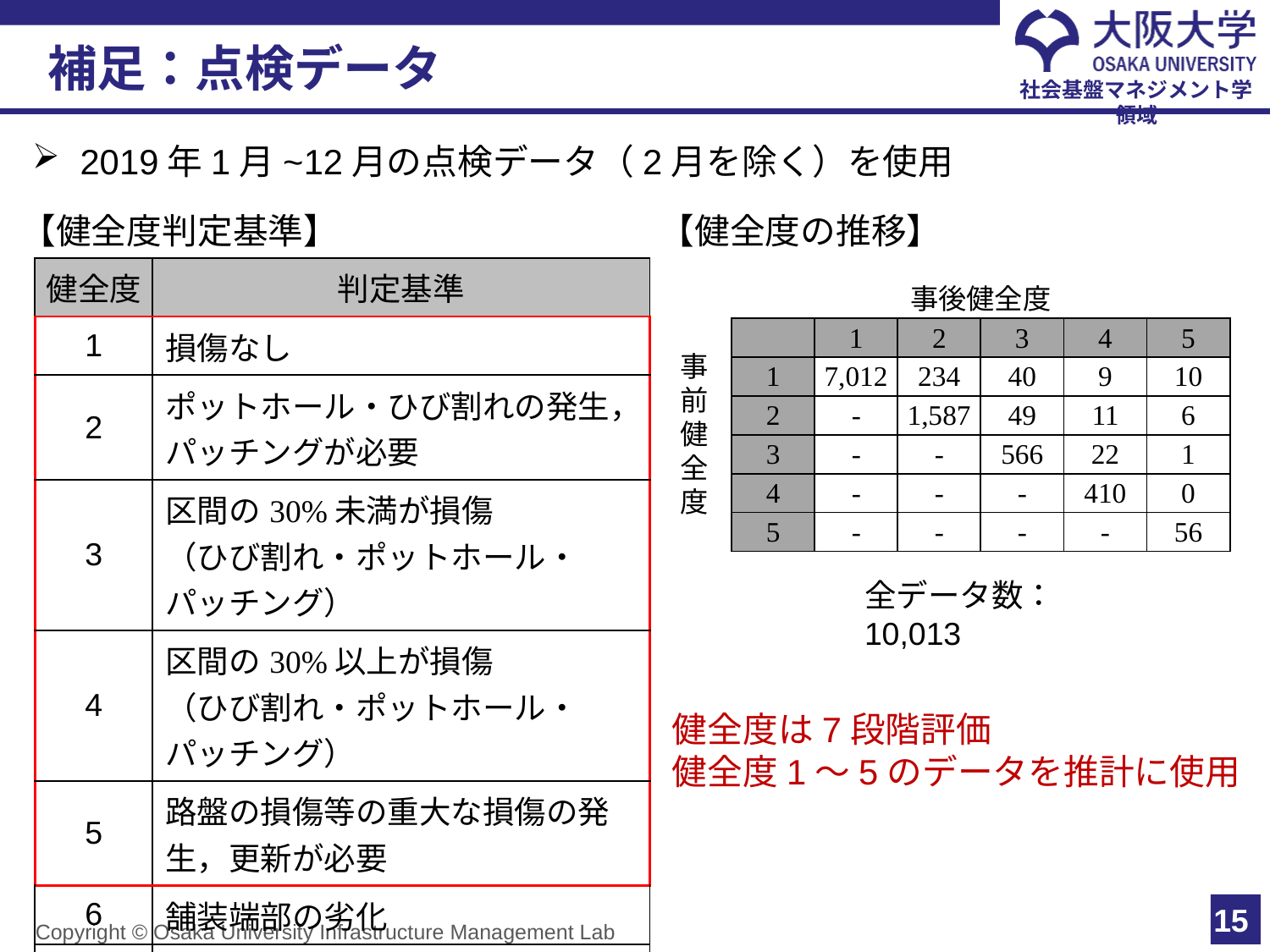

# 補足：点検データ
2019年1月~12月の点検データ（2月を除く）を使用
【健全度判定基準】
【健全度の推移】
| 健全度 | 判定基準 |
| --- | --- |
| 1 | 損傷なし |
| 2 | ポットホール・ひび割れの発生， パッチングが必要 |
| 3 | 区間の30%未満が損傷 （ひび割れ・ポットホール・パッチング） |
| 4 | 区間の30%以上が損傷 （ひび割れ・ポットホール・パッチング） |
| 5 | 路盤の損傷等の重大な損傷の発生，更新が必要 |
| 6 | 舗装端部の劣化 |
| 7 | その他の損傷 |
事後健全度
|  | 1 | 2 | 3 | 4 | 5 |
| --- | --- | --- | --- | --- | --- |
| 1 | 7,012 | 234 | 40 | 9 | 10 |
| 2 | - | 1,587 | 49 | 11 | 6 |
| 3 | - | - | 566 | 22 | 1 |
| 4 | - | - | - | 410 | 0 |
| 5 | - | - | - | - | 56 |
事前健全度
全データ数：10,013
健全度は7段階評価
健全度1～5のデータを推計に使用